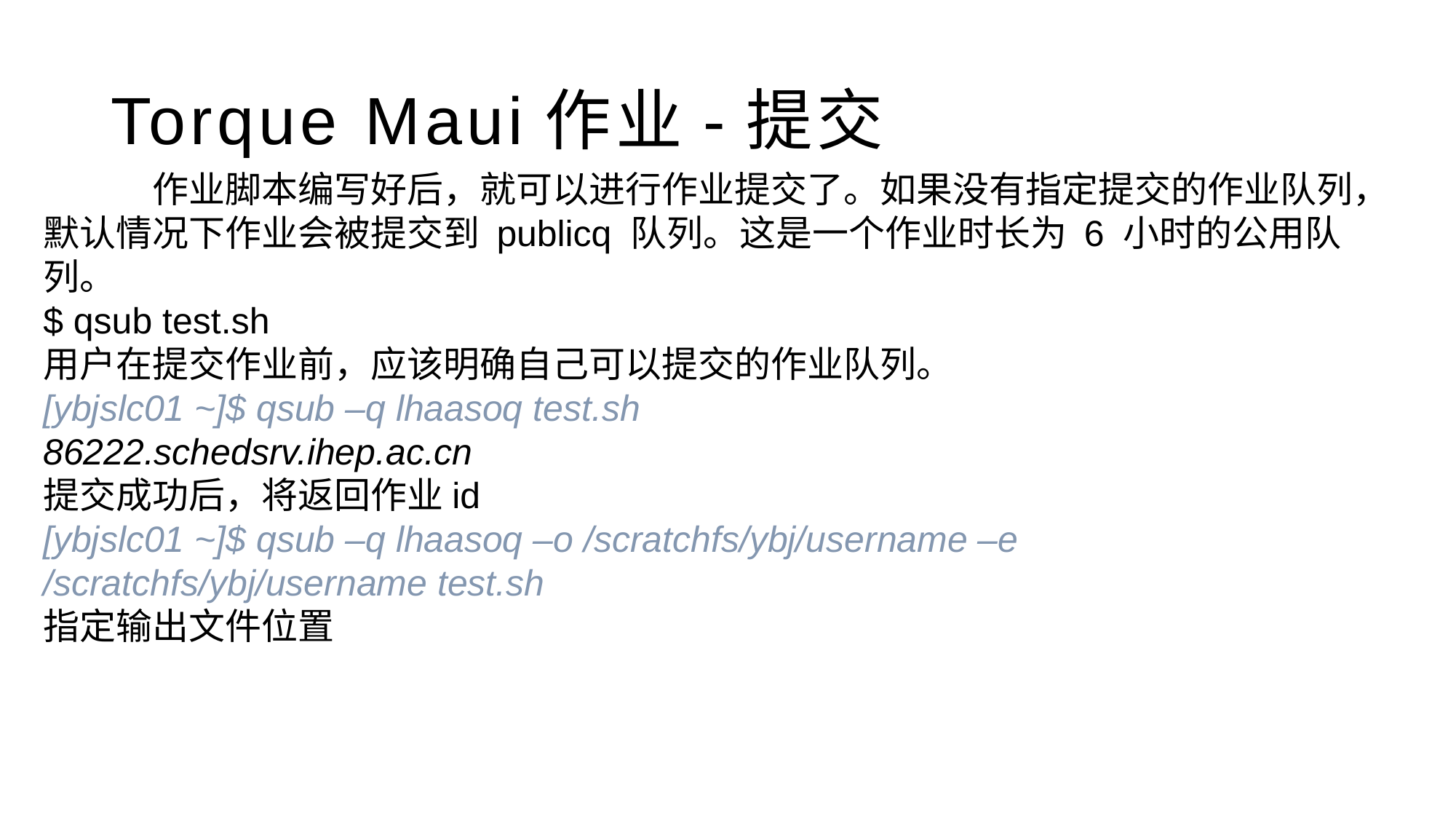

# Torque Maui作业-提交
	作业脚本编写好后，就可以进行作业提交了。如果没有指定提交的作业队列，默认情况下作业会被提交到 publicq 队列。这是一个作业时长为 6 小时的公用队列。
$ qsub test.sh
用户在提交作业前，应该明确自己可以提交的作业队列。
[ybjslc01 ~]$ qsub –q lhaasoq test.sh
86222.schedsrv.ihep.ac.cn
提交成功后，将返回作业id
[ybjslc01 ~]$ qsub –q lhaasoq –o /scratchfs/ybj/username –e /scratchfs/ybj/username test.sh
指定输出文件位置